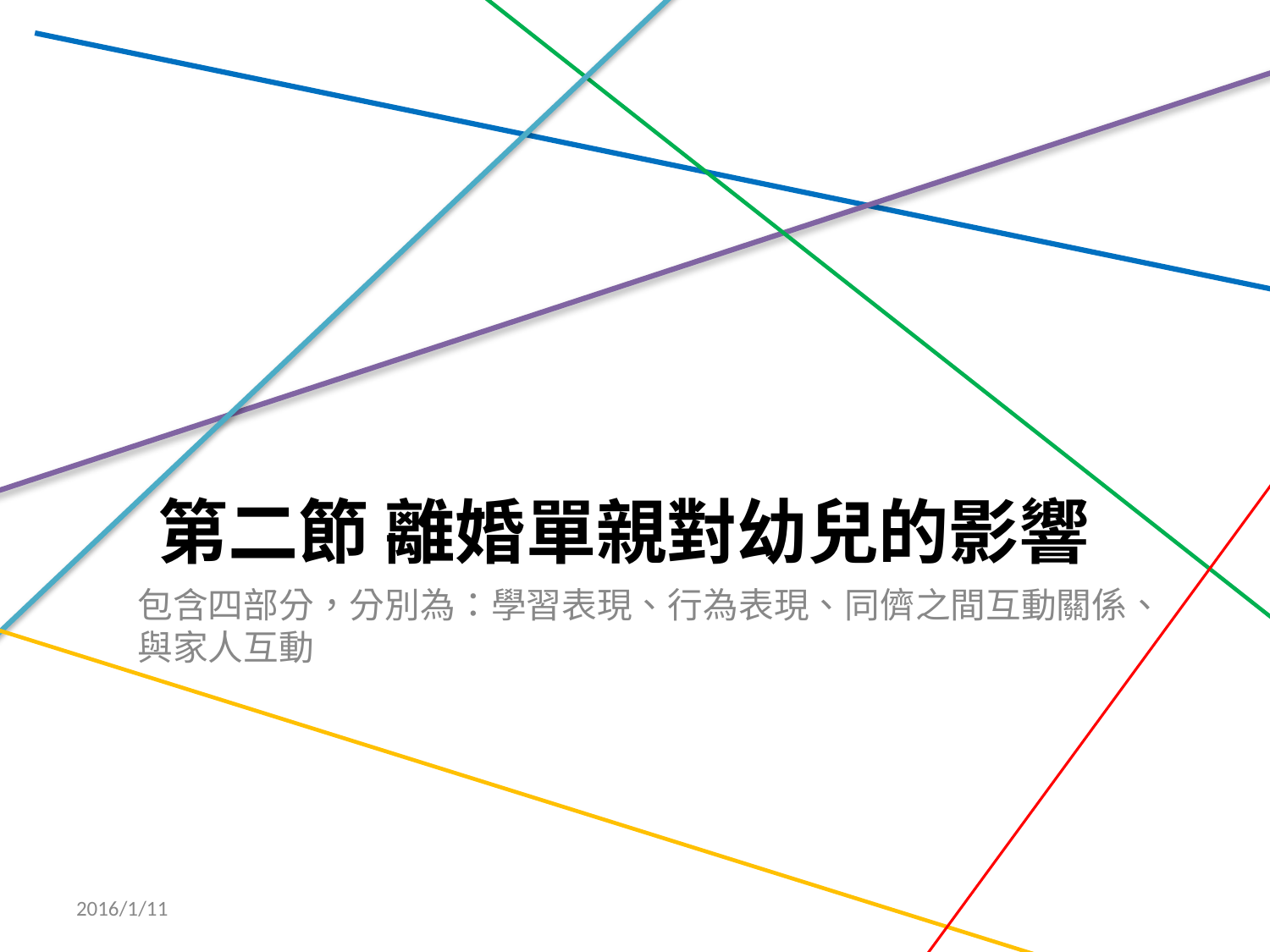

# 第二節 離婚單親對幼兒的影響
包含四部分，分別為：學習表現、行為表現、同儕之間互動關係、與家人互動
2016/1/11